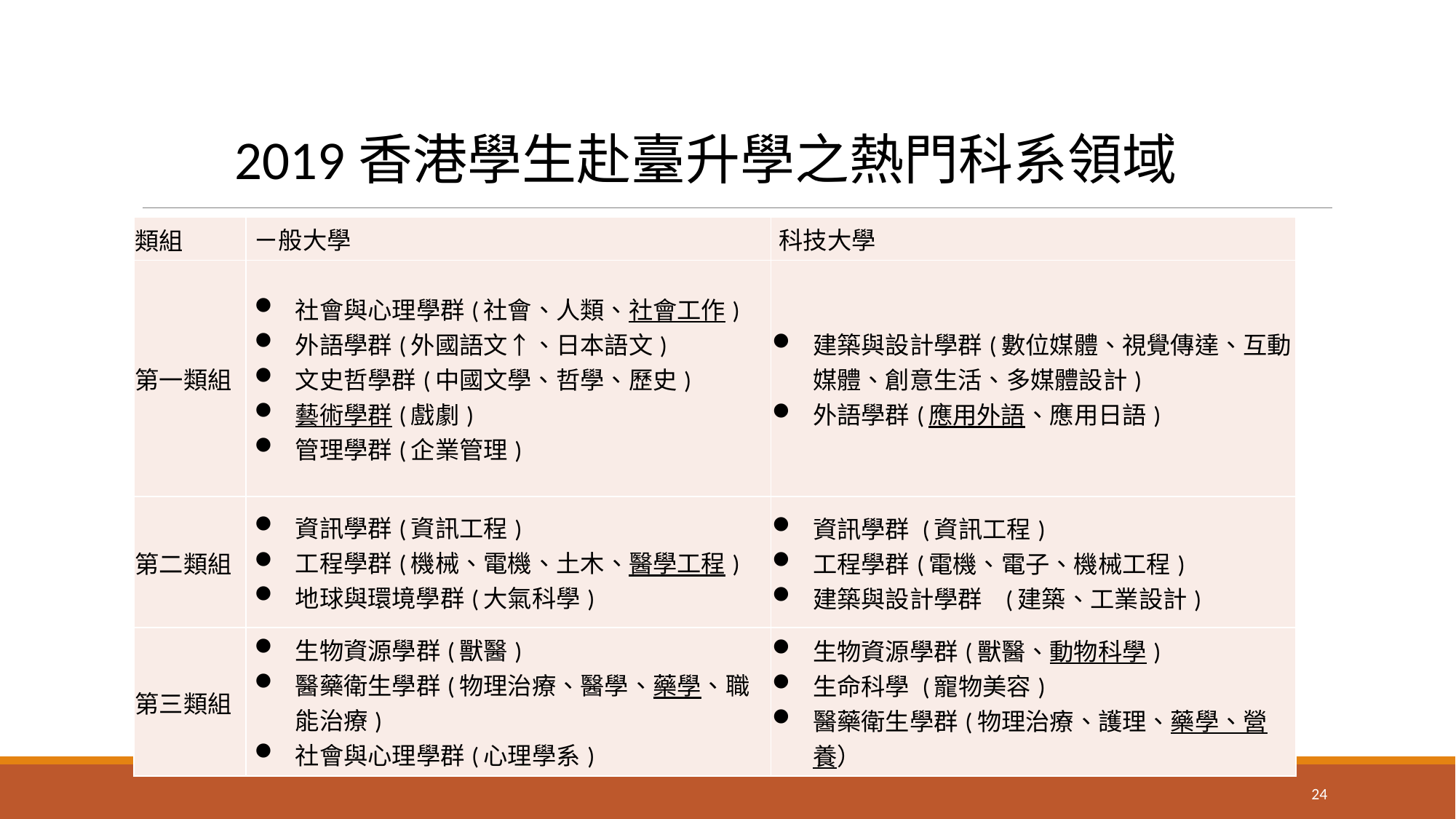

2019香港學生赴臺升學之熱門科系領域
| 類組 | ㄧ般大學 | 科技大學 |
| --- | --- | --- |
| 第一類組 | 社會與心理學群(社會、人類、社會工作) 外語學群(外國語文↑、日本語文) 文史哲學群(中國文學、哲學、歷史) 藝術學群(戲劇) 管理學群(企業管理) | 建築與設計學群(數位媒體、視覺傳達、互動媒體、創意生活、多媒體設計) 外語學群(應用外語、應用日語) |
| 第二類組 | 資訊學群(資訊工程) 工程學群(機械、電機、土木、醫學工程) 地球與環境學群(大氣科學) | 資訊學群 (資訊工程) 工程學群(電機、電子、機械工程) 建築與設計學群 (建築、工業設計) |
| 第三類組 | 生物資源學群(獸醫) 醫藥衛生學群(物理治療、醫學、藥學、職能治療) 社會與心理學群(心理學系) | 生物資源學群(獸醫、動物科學) 生命科學 (寵物美容) 醫藥衛生學群(物理治療、護理、藥學、營養） |

24